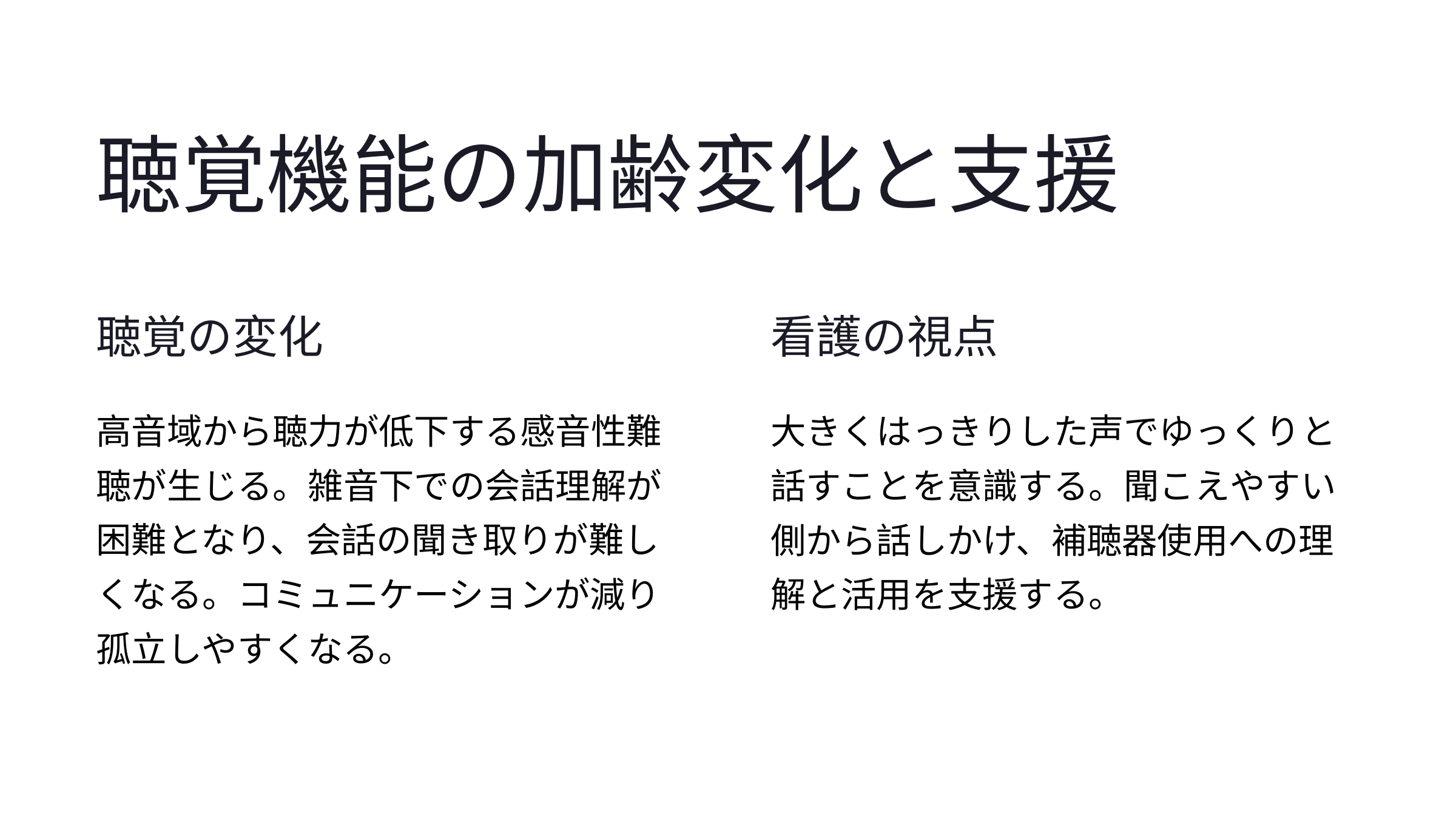

聴覚機能の加齢変化と支援
聴覚の変化
看護の視点
高音域から聴力が低下する感音性難聴が生じる。雑音下での会話理解が困難となり、会話の聞き取りが難しくなる。コミュニケーションが減り孤立しやすくなる。
大きくはっきりした声でゆっくりと話すことを意識する。聞こえやすい側から話しかけ、補聴器使用への理解と活用を支援する。